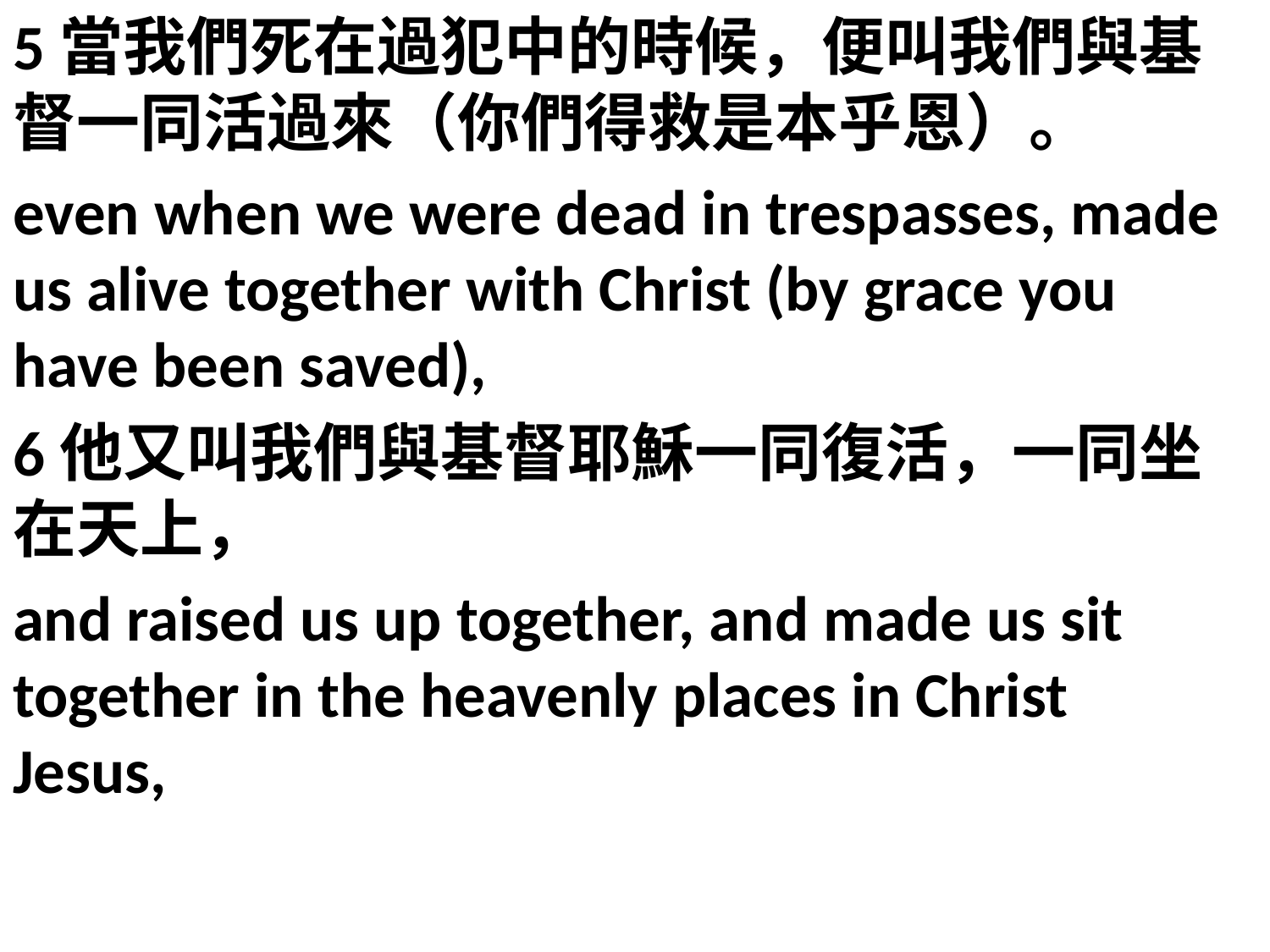

5當我們死在過犯中的時候，便叫我們與基督一同活過來（你們得救是本乎恩）。
even when we were dead in trespasses, made us alive together with Christ (by grace you have been saved),
6他又叫我們與基督耶穌一同復活，一同坐在天上，
and raised us up together, and made us sit together in the heavenly places in Christ Jesus,